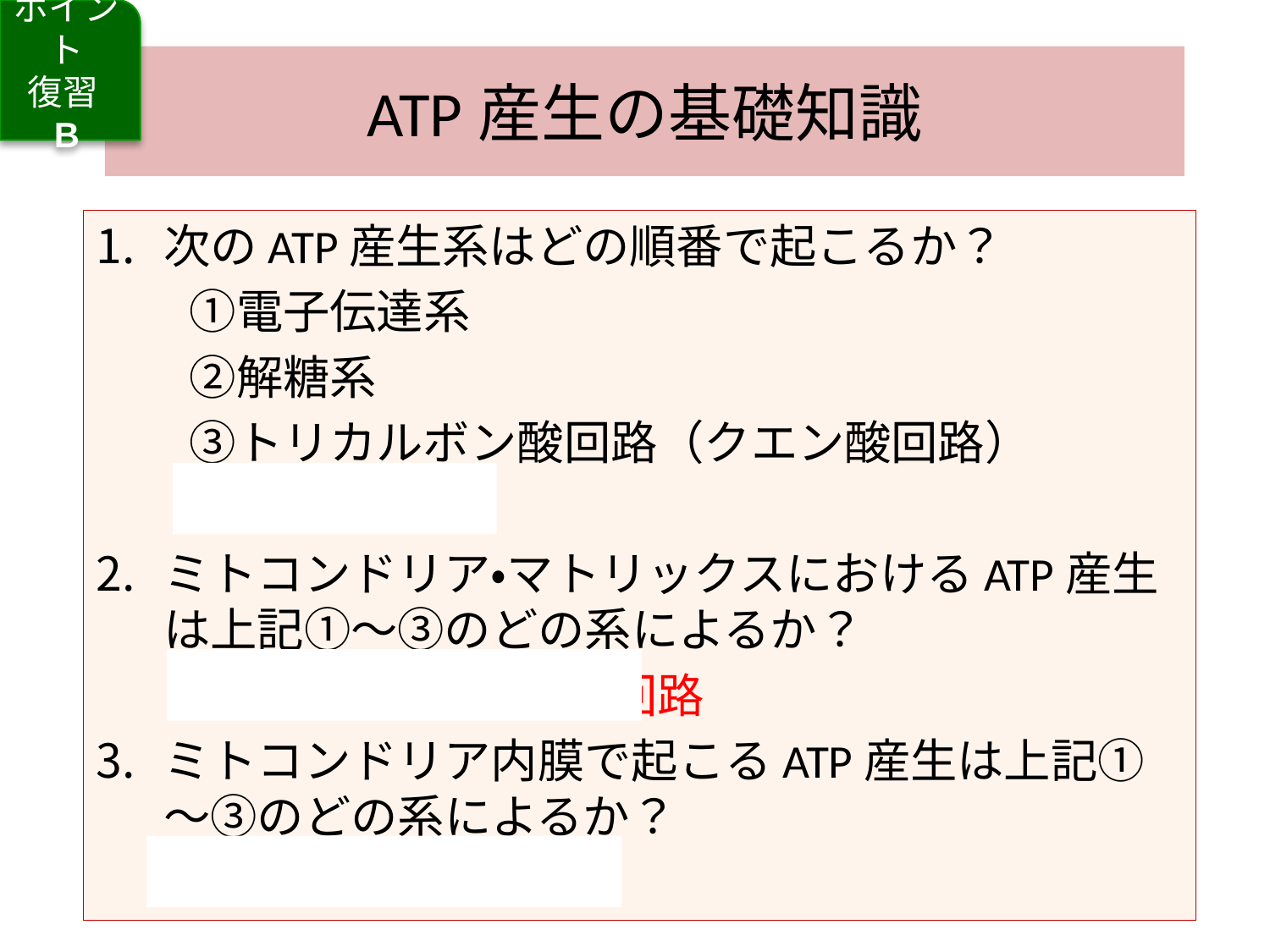

ポイント
復習
B
# ATP産生の基礎知識
次のATP産生系はどの順番で起こるか？
　　①電子伝達系
　　②解糖系
　　③トリカルボン酸回路（クエン酸回路）
　　　②→③→①
ミトコンドリア・マトリックスにおけるATP産生は上記①～③のどの系によるか？
　　　③トリカルボン酸回路
ミトコンドリア内膜で起こるATP産生は上記①～③のどの系によるか？
　　　 ①電子伝達系